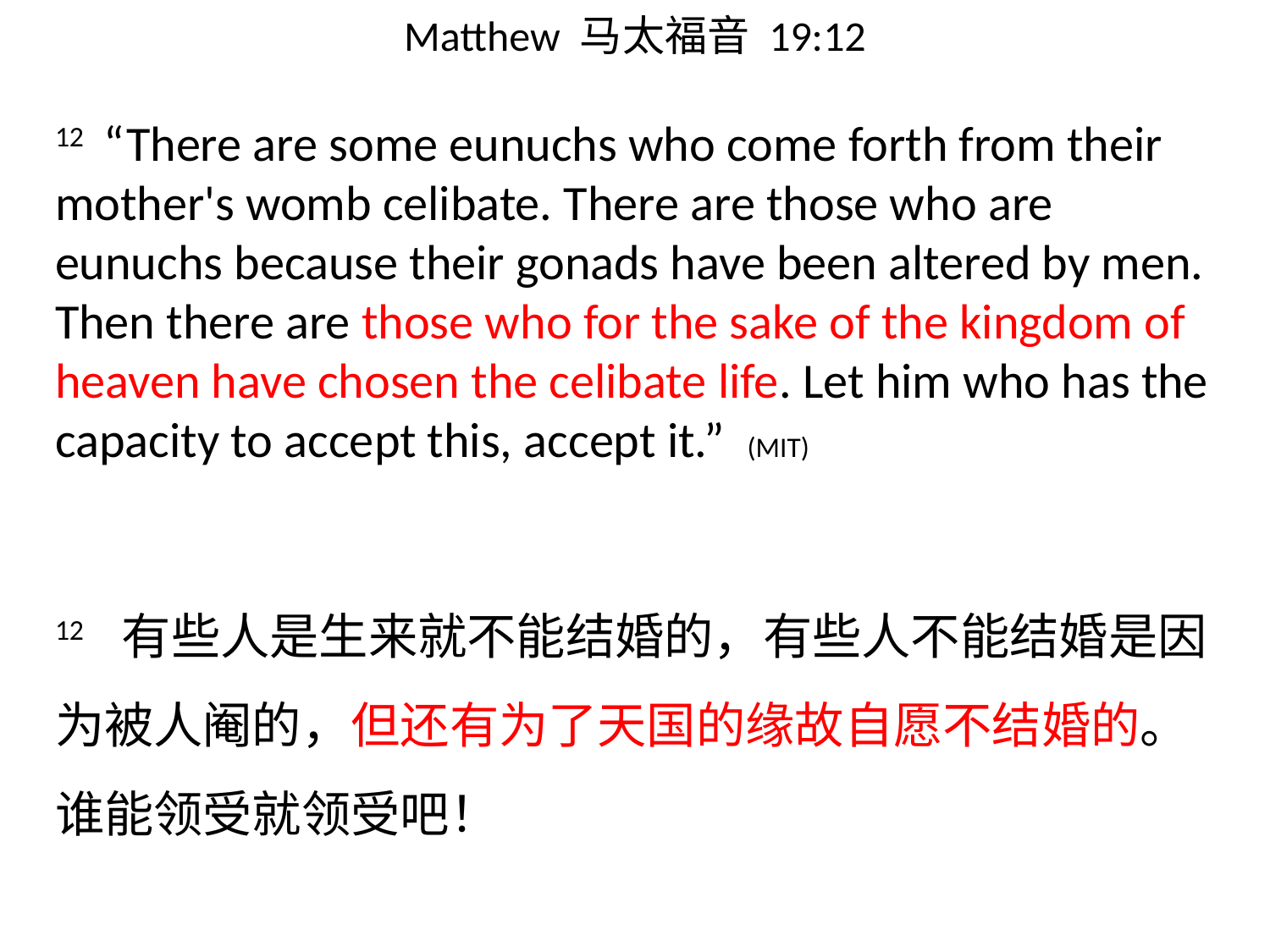

# Matthew 马太福音 19:12
12   “There are some eunuchs who come forth from their mother's womb celibate. There are those who are eunuchs because their gonads have been altered by men. Then there are those who for the sake of the kingdom of heaven have chosen the celibate life. Let him who has the capacity to accept this, accept it.”  (MIT)

12    有些人是生来就不能结婚的，有些人不能结婚是因为被人阉的，但还有为了天国的缘故自愿不结婚的。谁能领受就领受吧！